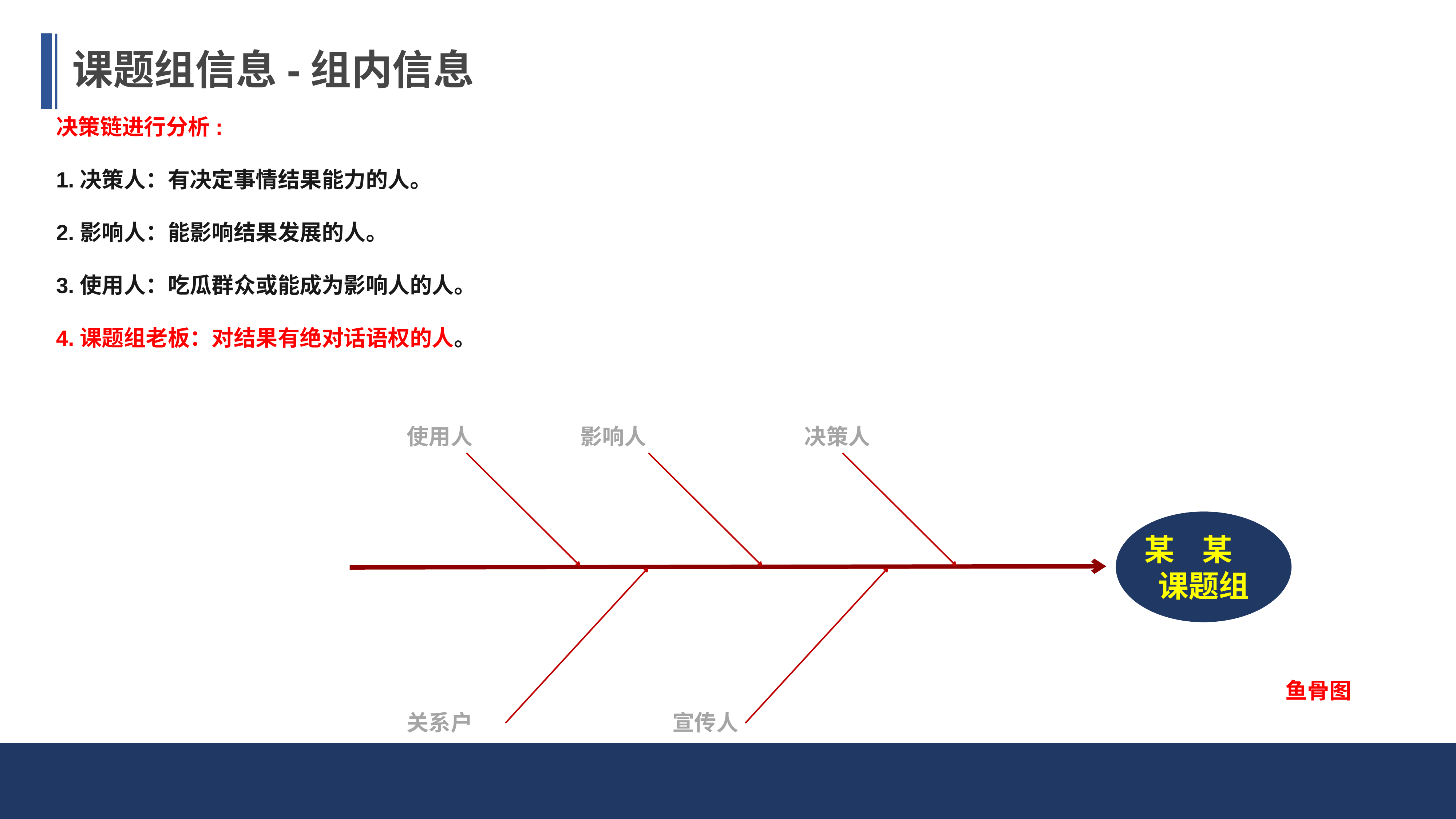

课题组信息-组内信息
决策链进行分析:

1.决策人：有决定事情结果能力的人。

2.影响人：能影响结果发展的人。

3.使用人：吃瓜群众或能成为影响人的人。

4.课题组老板：对结果有绝对话语权的人。

使用人
影响人
决策人
某    某
 课题组
鱼骨图
关系户
宣传人